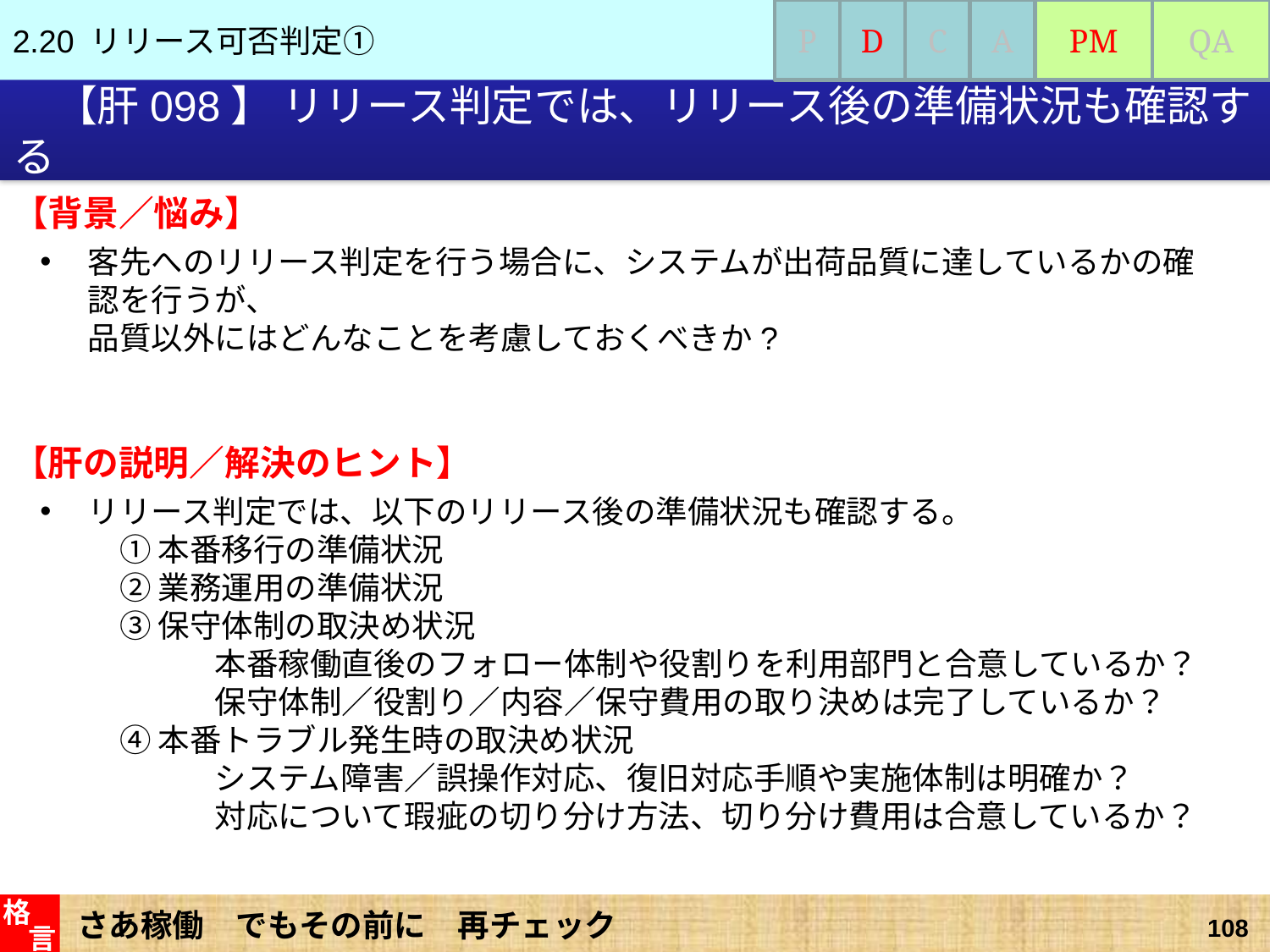

2.20 リリース可否判定①
P
D
C
A
PM
QA
# 【肝098】 リリース判定では、リリース後の準備状況も確認する
【背景／悩み】
客先へのリリース判定を行う場合に、システムが出荷品質に達しているかの確認を行うが、
品質以外にはどんなことを考慮しておくべきか?
【肝の説明／解決のヒント】
リリース判定では、以下のリリース後の準備状況も確認する。
　① 本番移行の準備状況
　② 業務運用の準備状況
　③ 保守体制の取決め状況
　　　　本番稼働直後のフォロー体制や役割りを利用部門と合意しているか？
　　　　保守体制／役割り／内容／保守費用の取り決めは完了しているか？
　④ 本番トラブル発生時の取決め状況
　　　　システム障害／誤操作対応、復旧対応手順や実施体制は明確か？
　　　　対応について瑕疵の切り分け方法、切り分け費用は合意しているか？
さあ稼働　でもその前に　再チェック
格
言
108